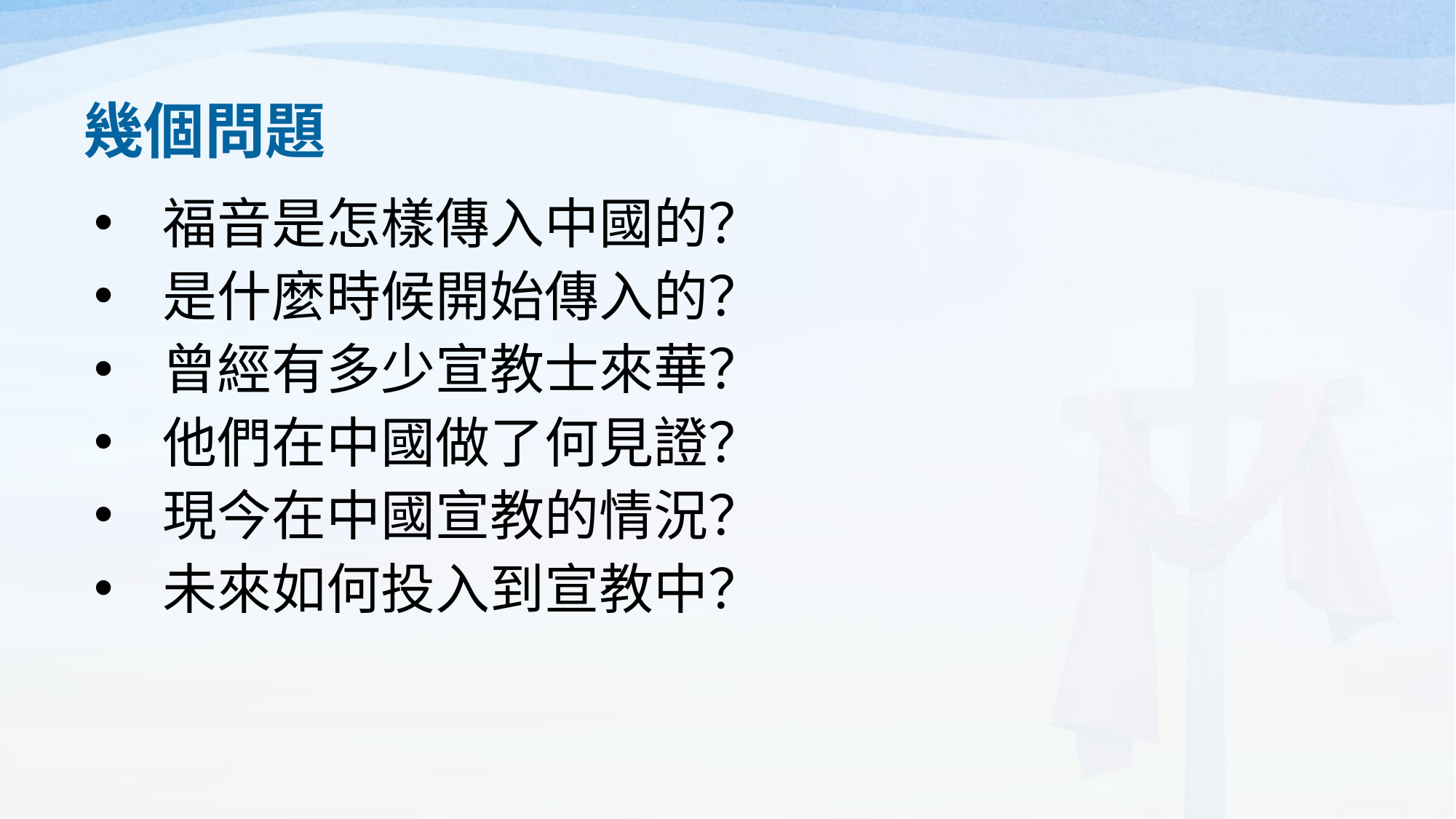

# 幾個問題
福音是怎樣傳入中國的？
是什麼時候開始傳入的？
曾經有多少宣教士來華？
他們在中國做了何見證？
現今在中國宣教的情況？
未來如何投入到宣教中？